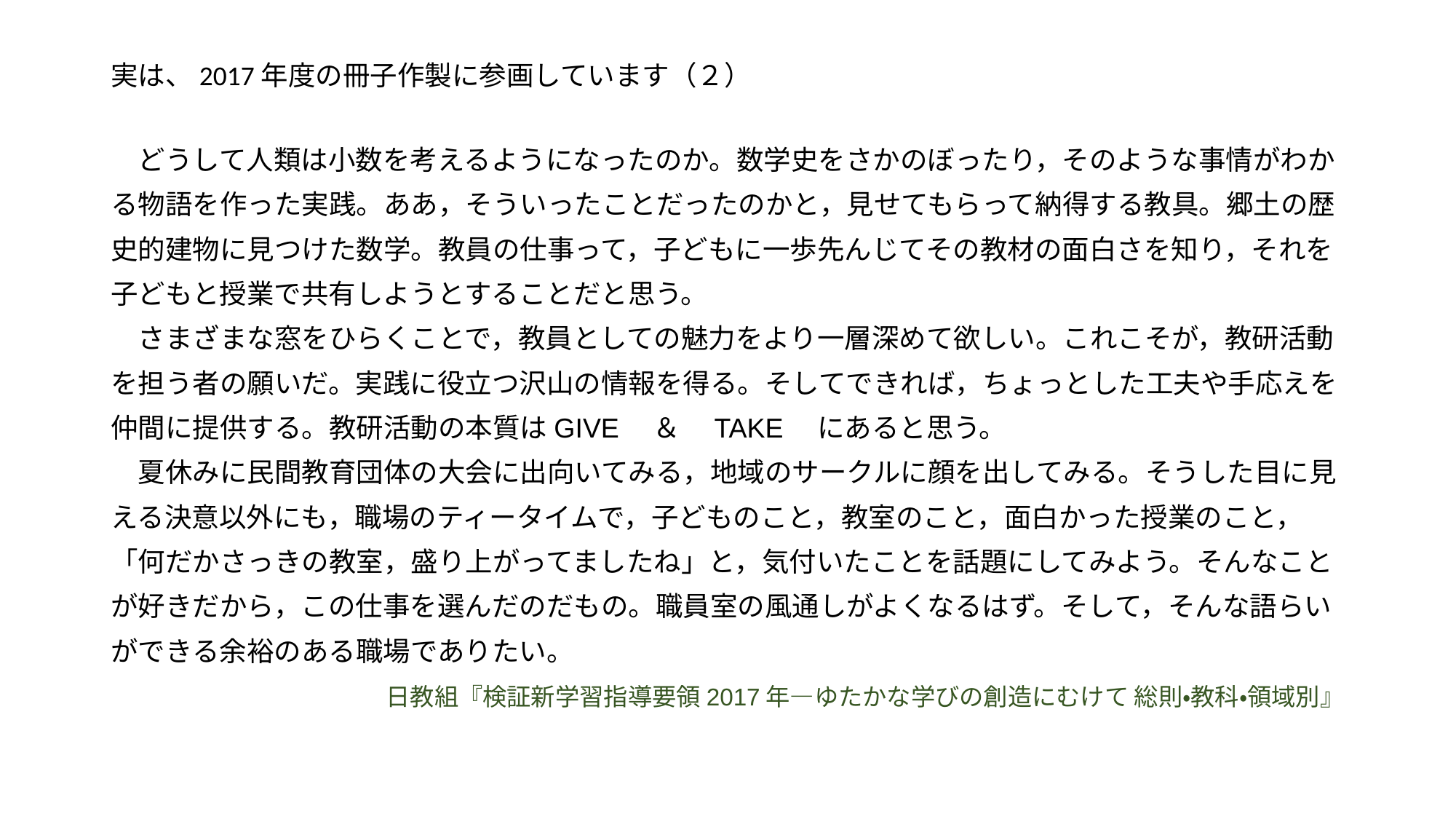

# 実は、2017年度の冊子作製に参画しています（２）
　どうして人類は小数を考えるようになったのか。数学史をさかのぼったり，そのような事情がわか
る物語を作った実践。ああ，そういったことだったのかと，見せてもらって納得する教具。郷土の歴
史的建物に見つけた数学。教員の仕事って，子どもに一歩先んじてその教材の面白さを知り，それを
子どもと授業で共有しようとすることだと思う。
　さまざまな窓をひらくことで，教員としての魅力をより一層深めて欲しい。これこそが，教研活動
を担う者の願いだ。実践に役立つ沢山の情報を得る。そしてできれば，ちょっとした工夫や手応えを
仲間に提供する。教研活動の本質はGIVE　＆　TAKE　にあると思う。
　夏休みに民間教育団体の大会に出向いてみる，地域のサークルに顔を出してみる。そうした目に見
える決意以外にも，職場のティータイムで，子どものこと，教室のこと，面白かった授業のこと，
「何だかさっきの教室，盛り上がってましたね」と，気付いたことを話題にしてみよう。そんなこと
が好きだから，この仕事を選んだのだもの。職員室の風通しがよくなるはず。そして，そんな語らい
ができる余裕のある職場でありたい。
　日教組『検証新学習指導要領2017年―ゆたかな学びの創造にむけて 総則・教科・領域別』